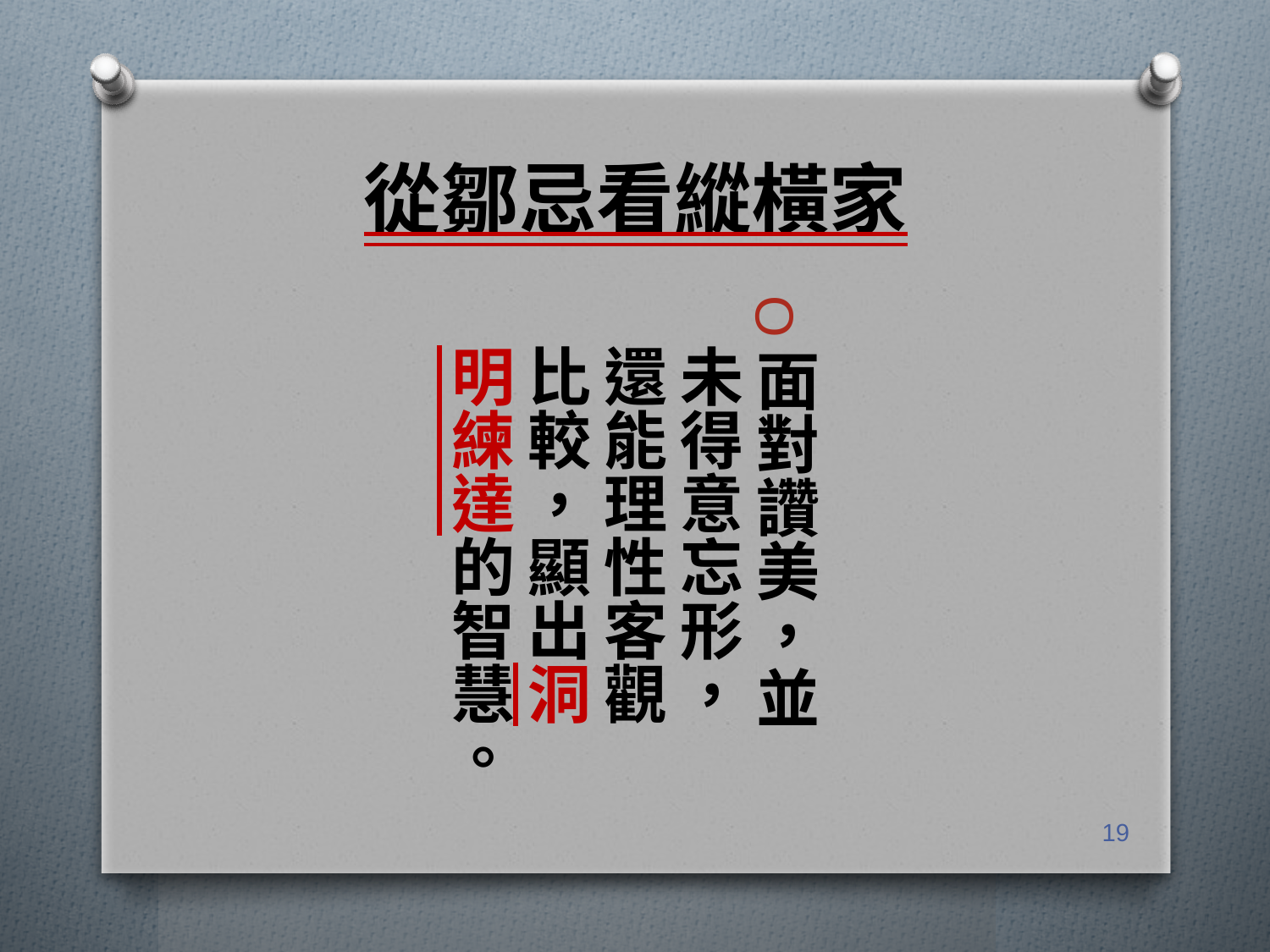

# 從鄒忌看縱橫家
面對讚美，並未得意忘形，還能理性客觀比較，顯出洞明練達的智慧。
19